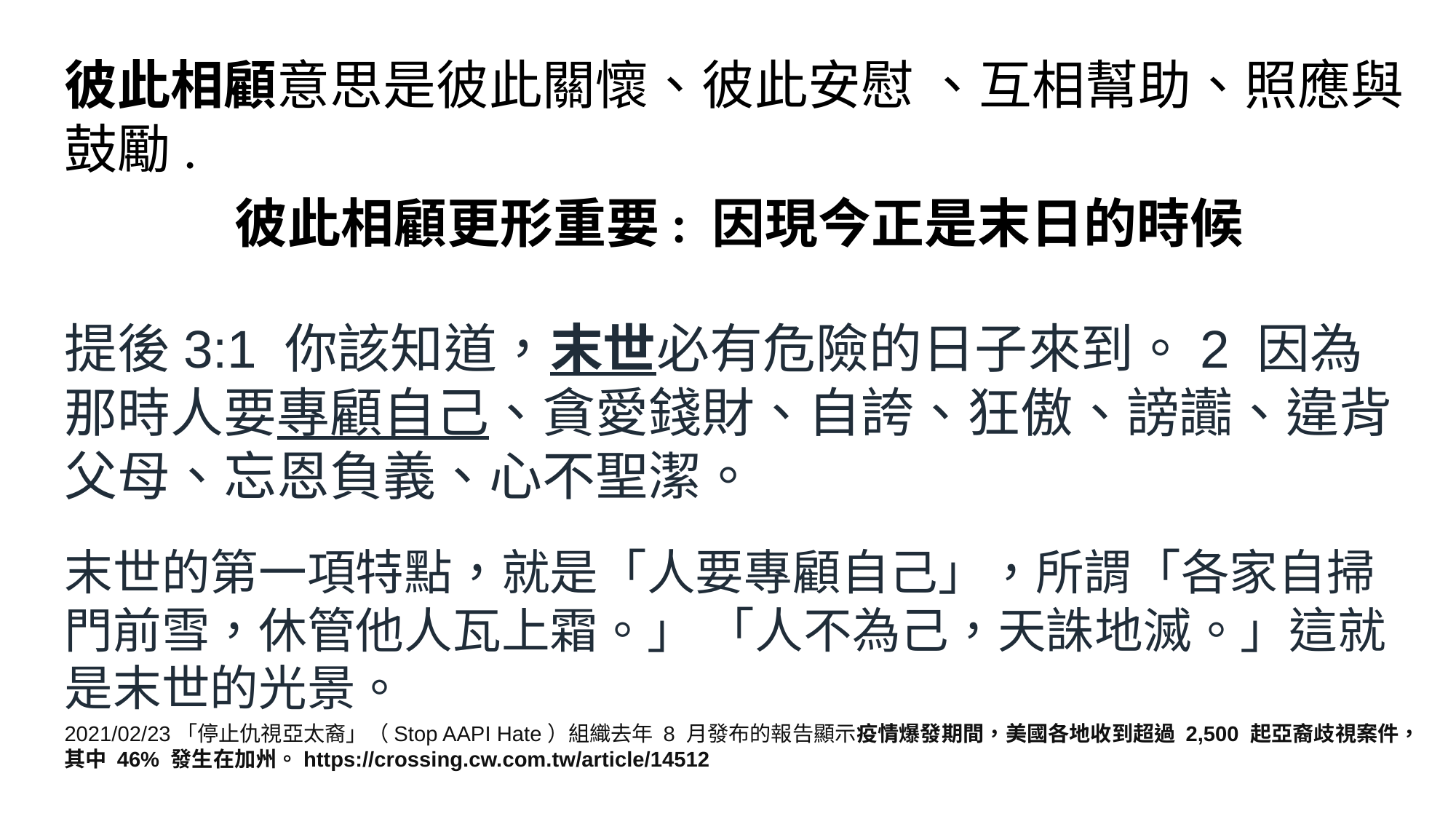

彼此相顧意思是彼此關懷、彼此安慰 、互相幫助、照應與鼓勵.
彼此相顧更形重要: 因現今正是末日的時候

提後3:1 你該知道，末世必有危險的日子來到。2 因為那時人要專顧自己、貪愛錢財、自誇、狂傲、謗讟、違背父母、忘恩負義、心不聖潔。

末世的第一項特點，就是「人要專顧自己」，所謂「各家自掃門前雪，休管他人瓦上霜。」 「人不為己，天誅地滅。」這就是末世的光景。
2021/02/23「停止仇視亞太裔」（Stop AAPI Hate）組織去年 8 月發布的報告顯示疫情爆發期間，美國各地收到超過 2,500 起亞裔歧視案件，其中 46% 發生在加州。https://crossing.cw.com.tw/article/14512